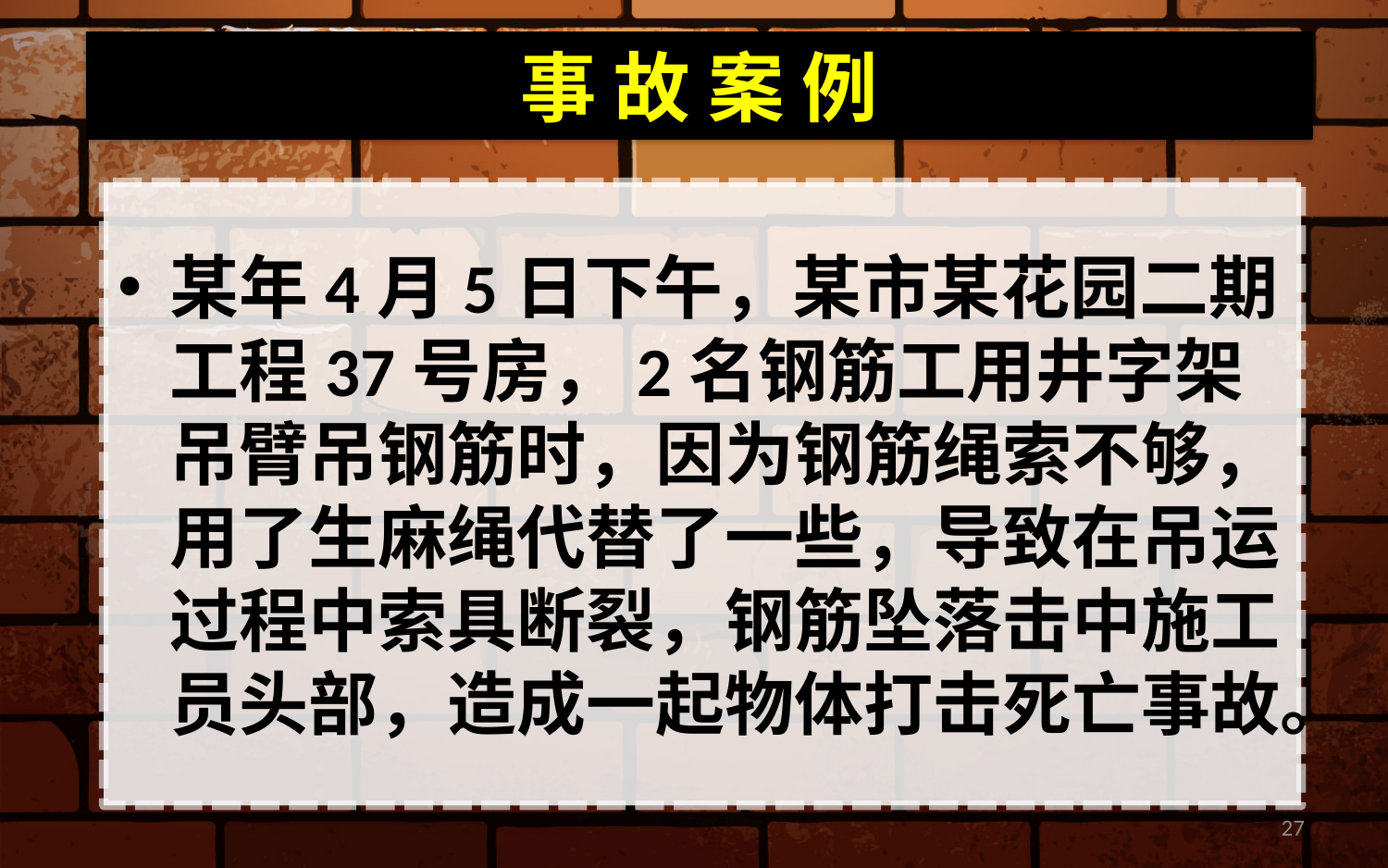

# 事 故 案 例
某年4月5日下午，某市某花园二期工程37号房，2名钢筋工用井字架吊臂吊钢筋时，因为钢筋绳索不够，用了生麻绳代替了一些，导致在吊运过程中索具断裂，钢筋坠落击中施工员头部，造成一起物体打击死亡事故。
27